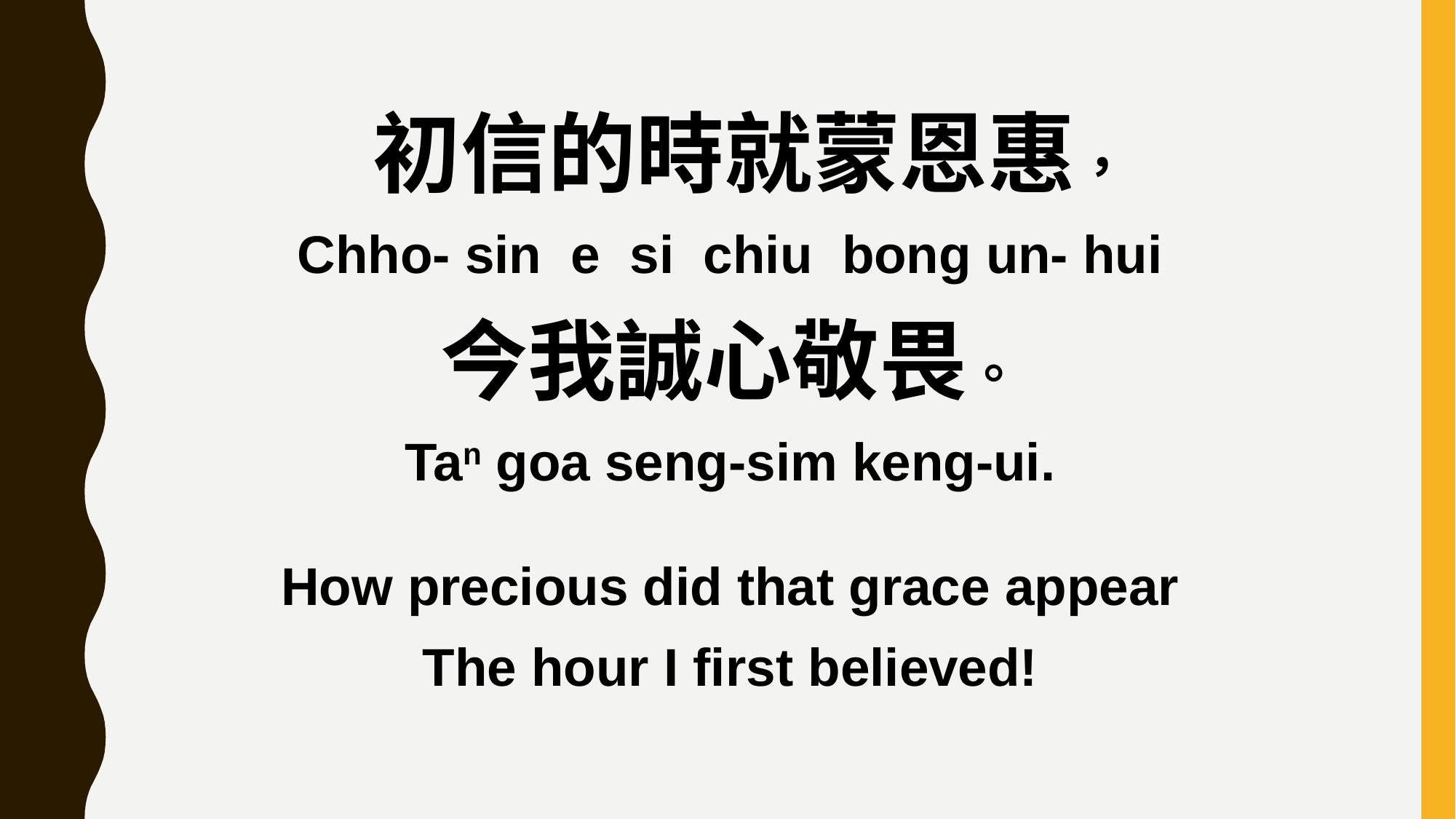

初信的時就蒙恩惠，
Chho- sin  e  si  chiu  bong un- hui
今我誠心敬畏。
Tan goa seng-sim keng-ui.

How precious did that grace appear
The hour I first believed!